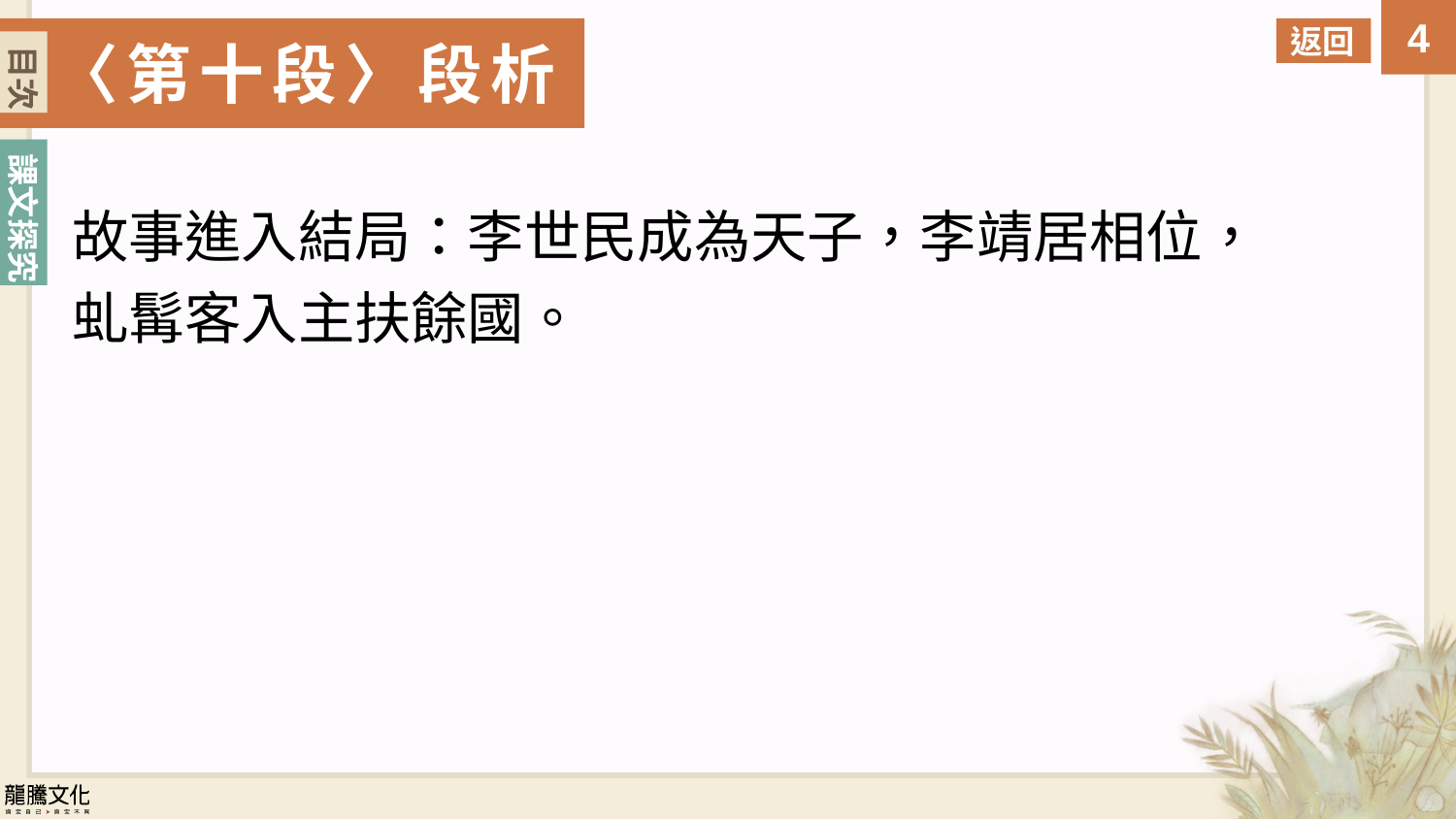

返回
〈第十段〉段析
目次
故事進入結局：李世民成為天子，李靖居相位，虬髯客入主扶餘國。